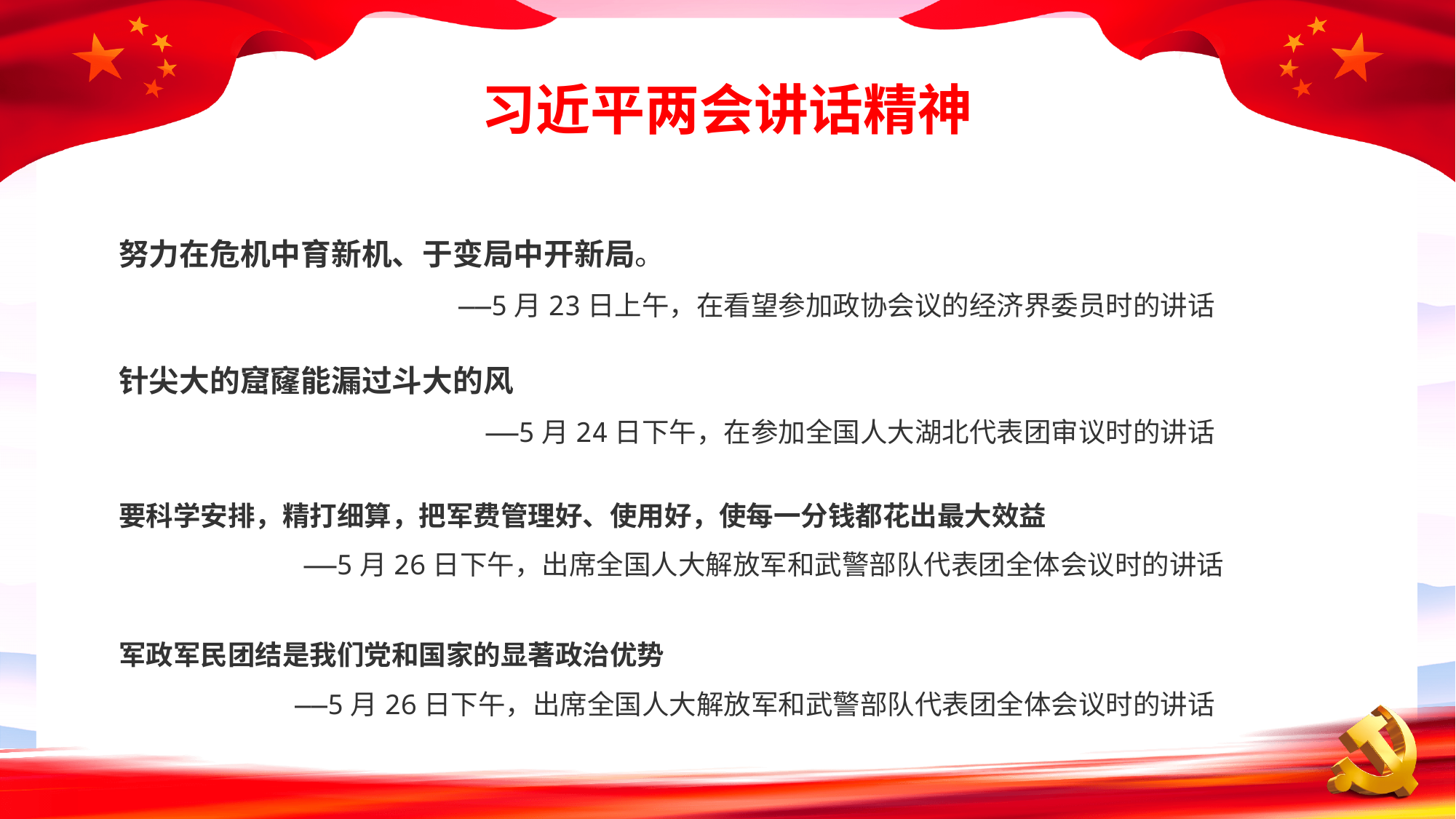

努力在危机中育新机、于变局中开新局。
——5月23日上午，在看望参加政协会议的经济界委员时的讲话
针尖大的窟窿能漏过斗大的风
——5月24日下午，在参加全国人大湖北代表团审议时的讲话

要科学安排，精打细算，把军费管理好、使用好，使每一分钱都花出最大效益
——5月26日下午，出席全国人大解放军和武警部队代表团全体会议时的讲话

军政军民团结是我们党和国家的显著政治优势
——5月26日下午，出席全国人大解放军和武警部队代表团全体会议时的讲话